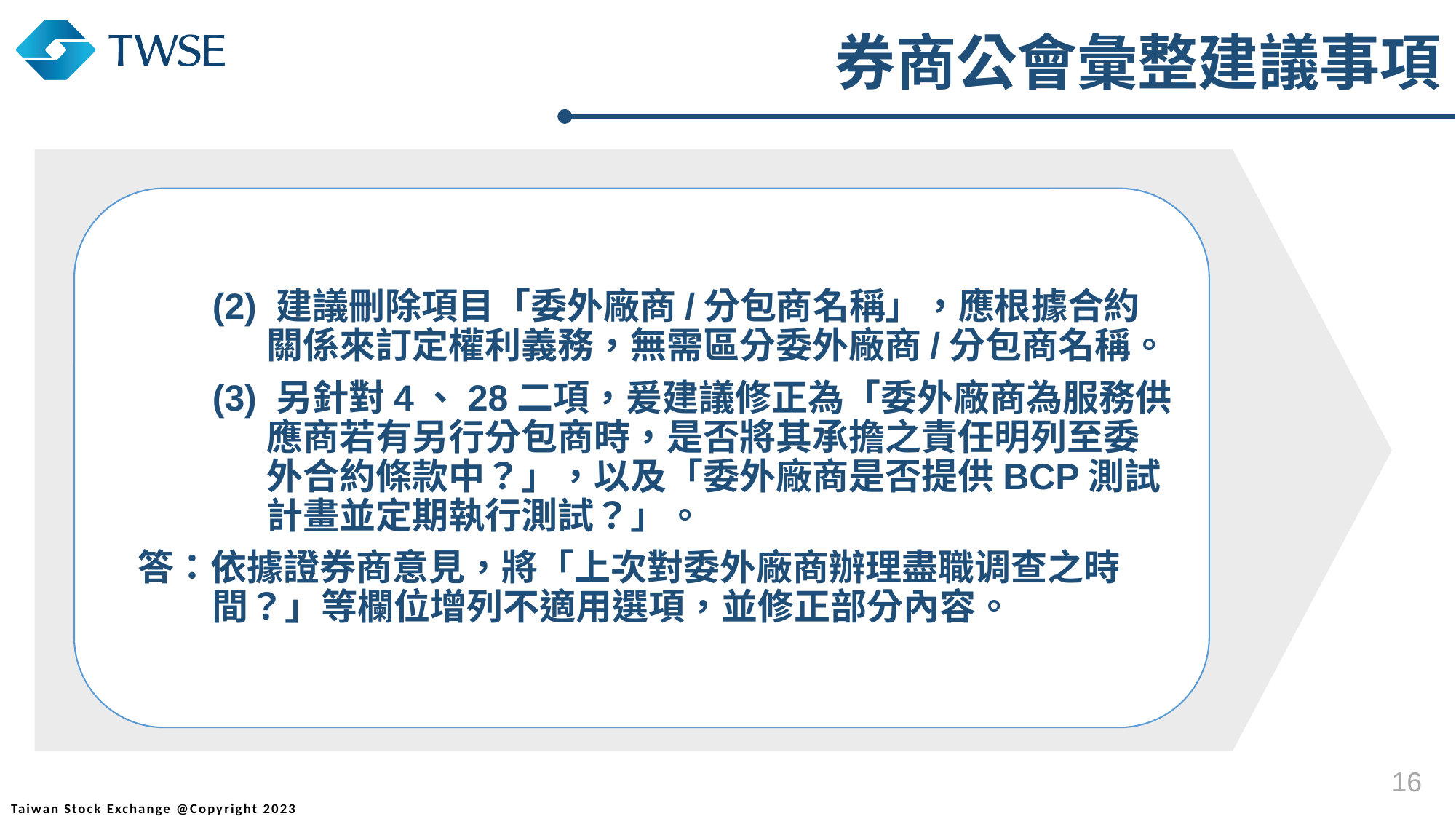

券商公會彙整建議事項

(2) 建議刪除項目「委外廠商/分包商名稱」，應根據合約關係來訂定權利義務，無需區分委外廠商/分包商名稱。
(3) 另針對4、28二項，爰建議修正為「委外廠商為服務供應商若有另行分包商時，是否將其承擔之責任明列至委外合約條款中？」，以及「委外廠商是否提供BCP測試計畫並定期執行測試？」。
答：依據證券商意見，將「上次對委外廠商辦理盡職调查之時間？」等欄位增列不適用選項，並修正部分內容。
16